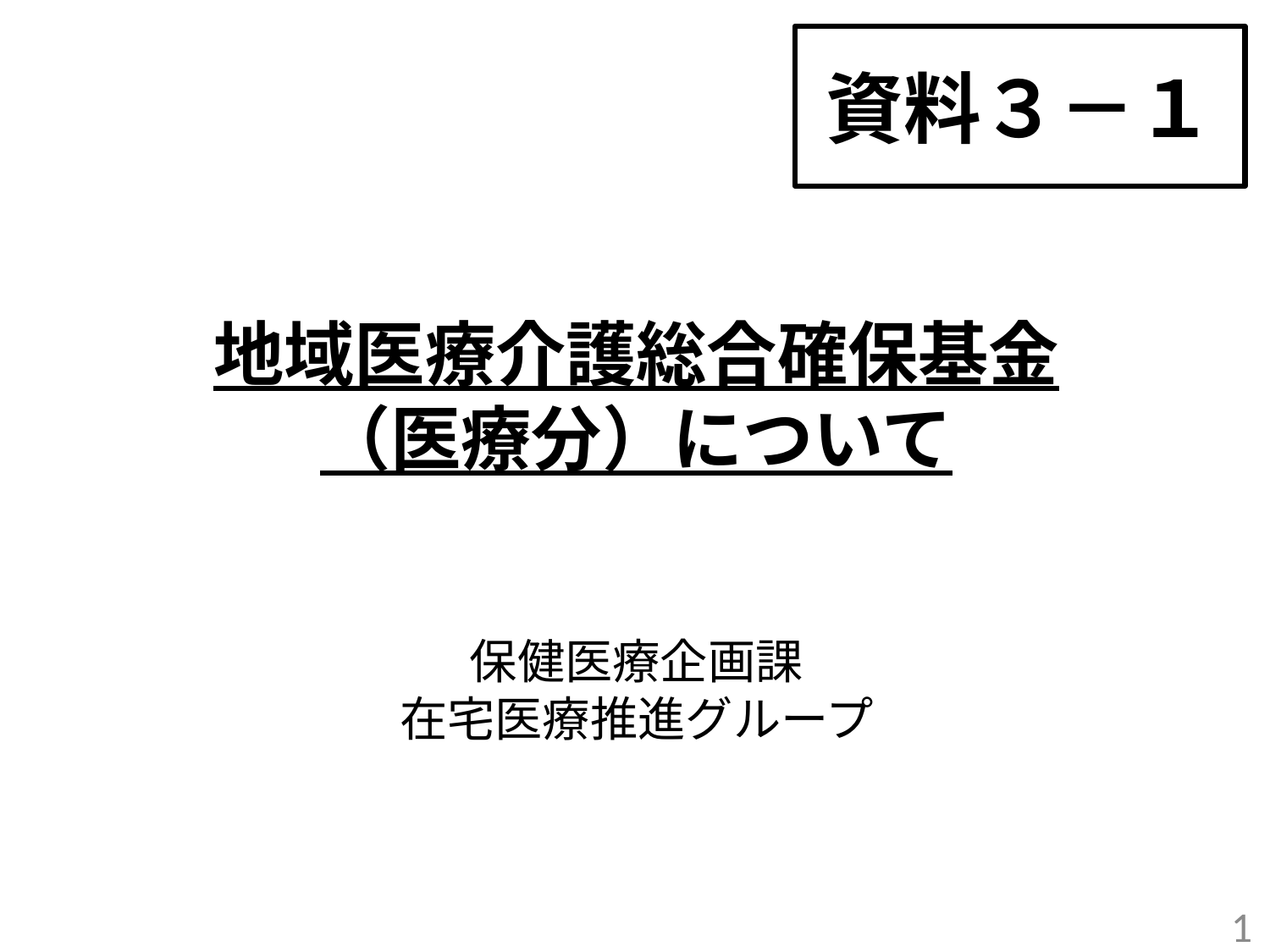

資料３－１
# 地域医療介護総合確保基金 （医療分）について 保健医療企画課 在宅医療推進グループ
1